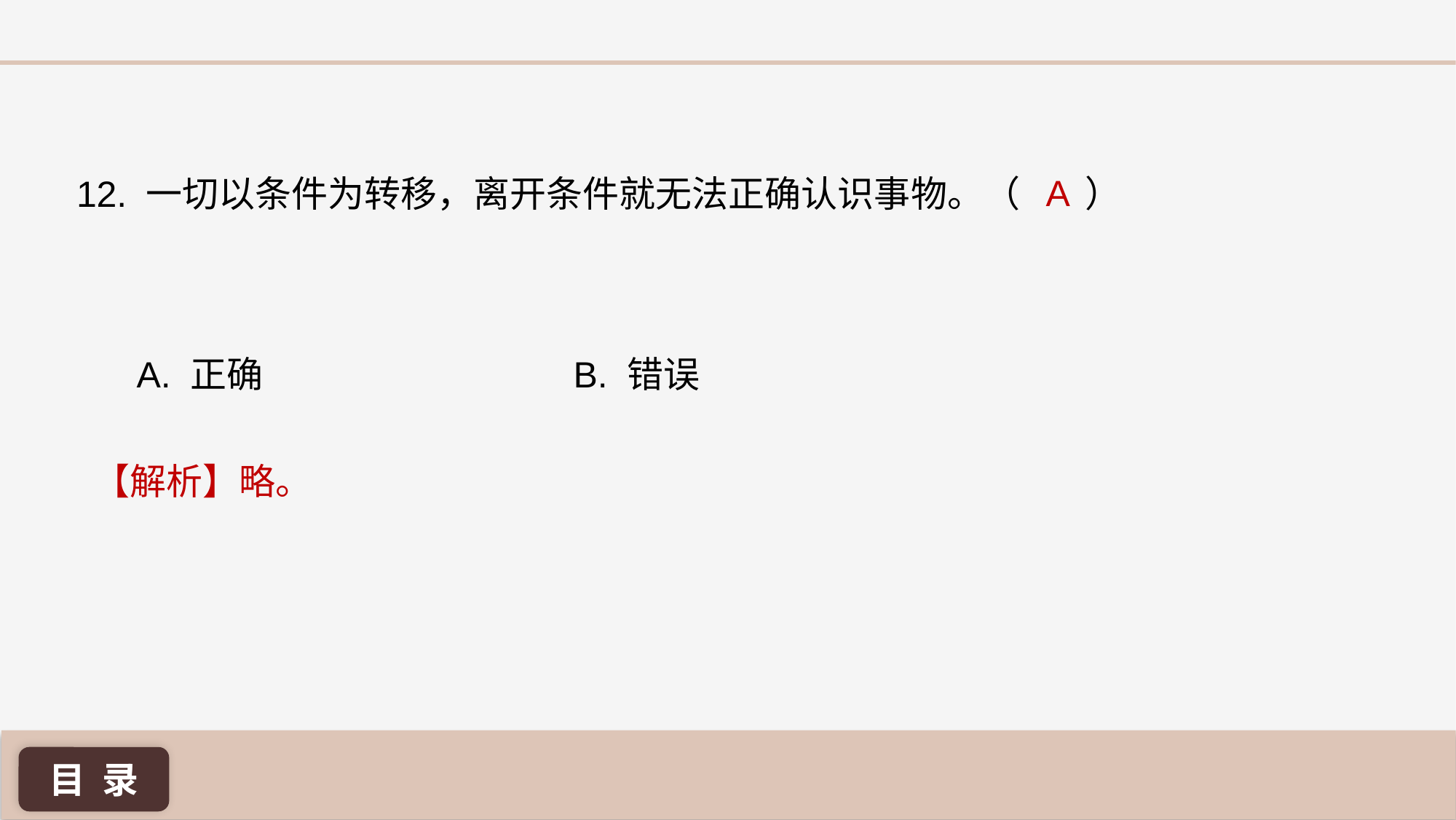

A
12. 一切以条件为转移，离开条件就无法正确认识事物。（        ）
A. 正确 			B. 错误
【解析】略。